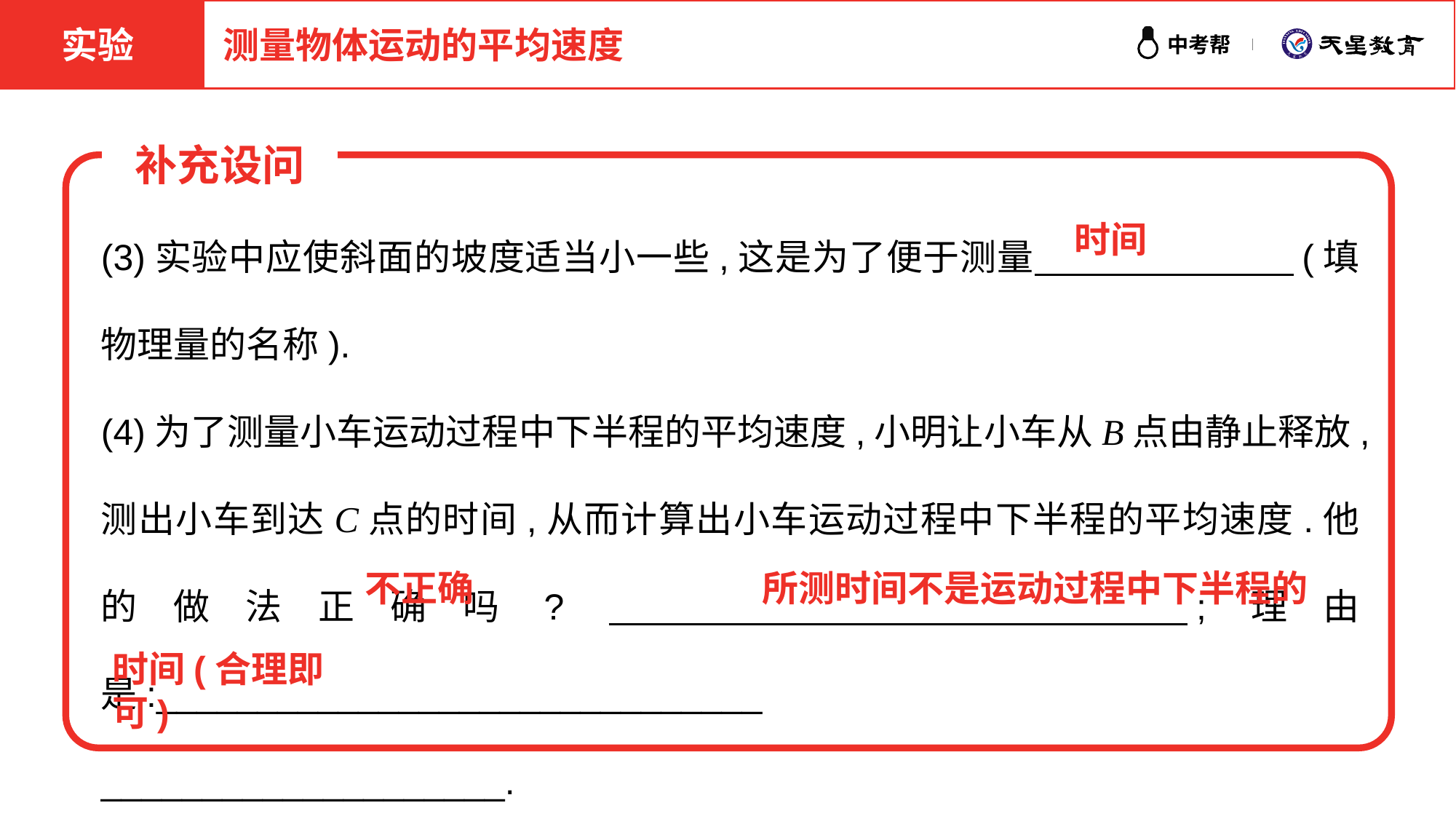

实验
测量物体运动的平均速度
补充设问

(3)实验中应使斜面的坡度适当小一些,这是为了便于测量　　　　　　　(填物理量的名称).
(4)为了测量小车运动过程中下半程的平均速度,小明让小车从B点由静止释放,测出小车到达C点的时间,从而计算出小车运动过程中下半程的平均速度.他的做法正确吗?　　　　　　　　;理由是:______________________________
____________________.
时间
不正确
所测时间不是运动过程中下半程的
时间(合理即可)